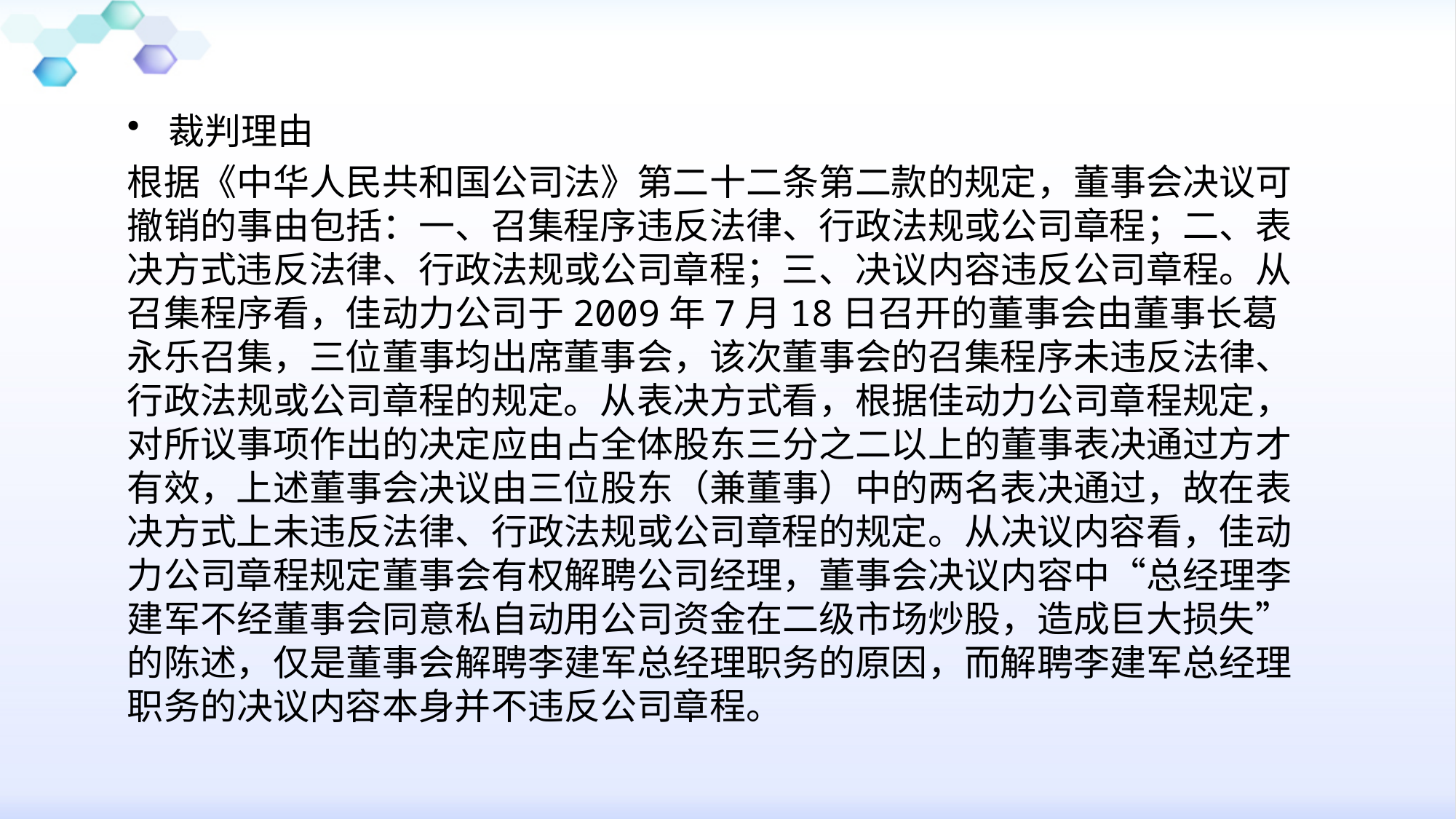

裁判理由
根据《中华人民共和国公司法》第二十二条第二款的规定，董事会决议可撤销的事由包括：一、召集程序违反法律、行政法规或公司章程；二、表决方式违反法律、行政法规或公司章程；三、决议内容违反公司章程。从召集程序看，佳动力公司于2009年7月18日召开的董事会由董事长葛永乐召集，三位董事均出席董事会，该次董事会的召集程序未违反法律、行政法规或公司章程的规定。从表决方式看，根据佳动力公司章程规定，对所议事项作出的决定应由占全体股东三分之二以上的董事表决通过方才有效，上述董事会决议由三位股东（兼董事）中的两名表决通过，故在表决方式上未违反法律、行政法规或公司章程的规定。从决议内容看，佳动力公司章程规定董事会有权解聘公司经理，董事会决议内容中“总经理李建军不经董事会同意私自动用公司资金在二级市场炒股，造成巨大损失”的陈述，仅是董事会解聘李建军总经理职务的原因，而解聘李建军总经理职务的决议内容本身并不违反公司章程。